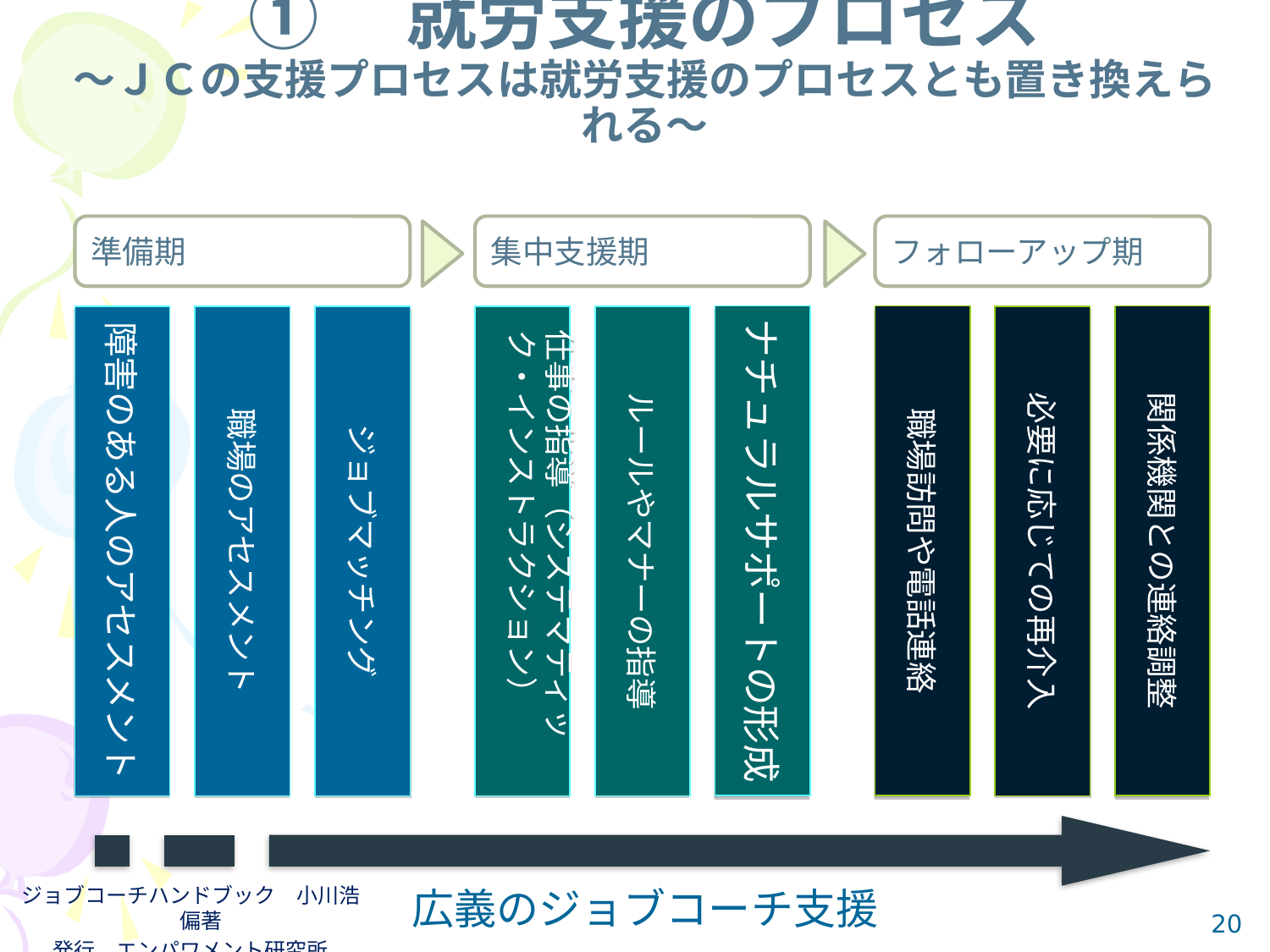

①　就労支援のプロセス
～ＪＣの支援プロセスは就労支援のプロセスとも置き換えられる～
準備期
集中支援期
フォローアップ期

ナチュラルサポートの形成
職場訪問や電話連絡
関係機関との連絡調整
障害のある人のアセスメント
職場のアセスメント
ジョブマッチング
仕事の指導（システマティック・インストラクション）
ルールやマナーの指導
必要に応じての再介入

ジョブコーチハンドブック　小川浩　偏著
発行　エンパワメント研究所
広義のジョブコーチ支援
20